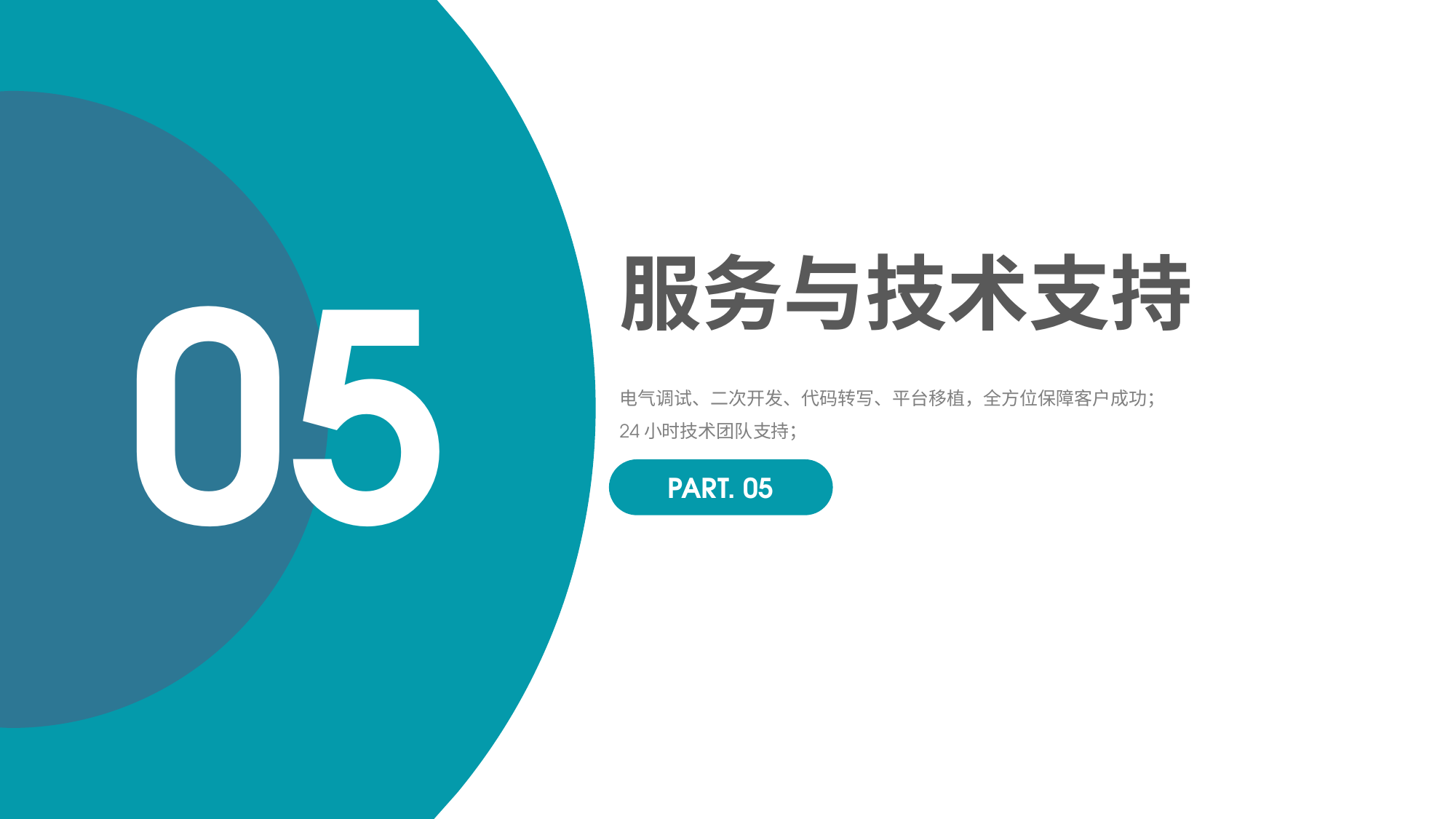

05
服务与技术支持
电气调试、二次开发、代码转写、平台移植，全方位保障客户成功；
24小时技术团队支持；
PART. 05